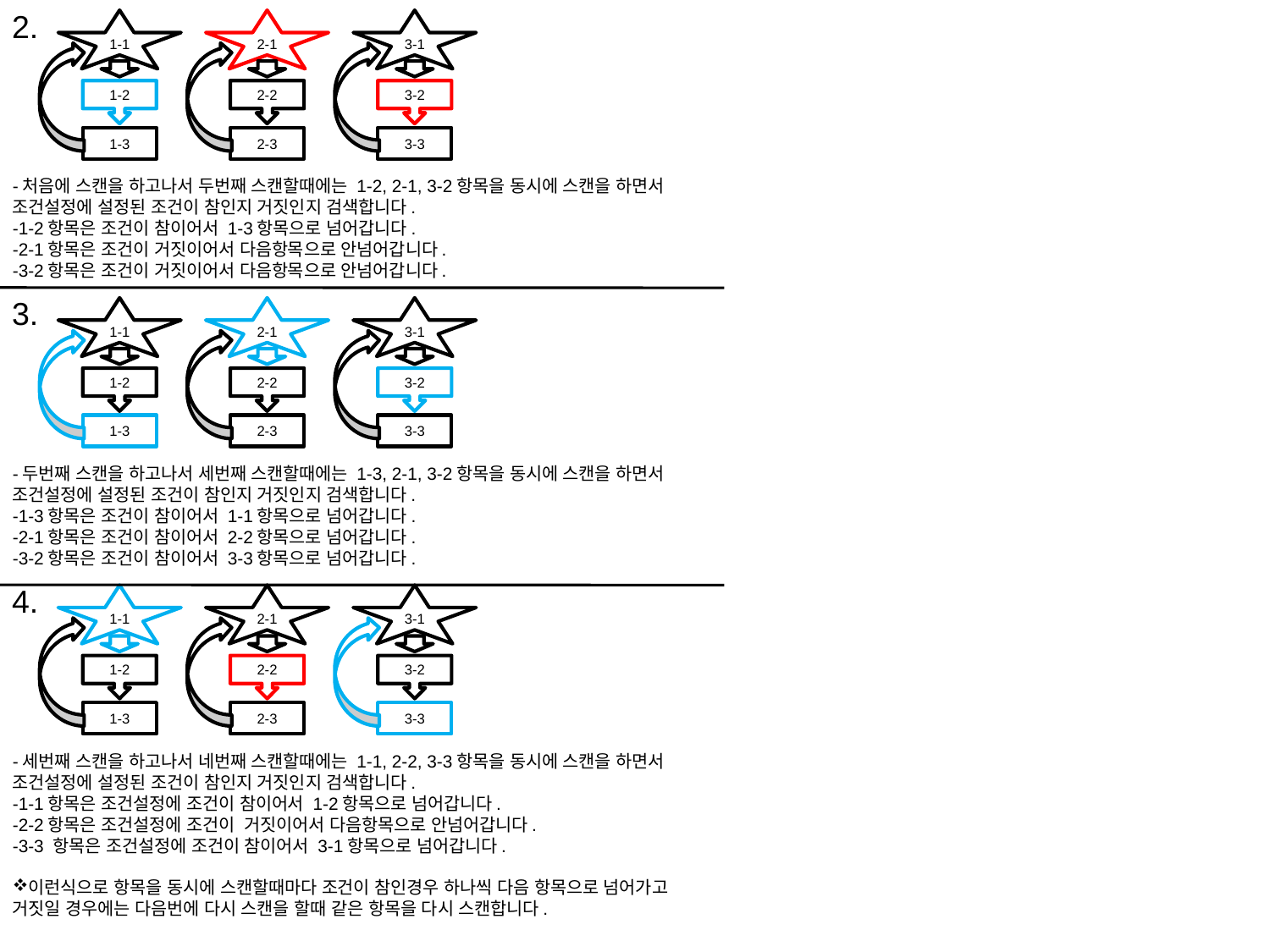

2.
1-1
2-1
3-1

1-2
2-2
3-2

1-3
2-3
3-3
-처음에 스캔을 하고나서 두번째 스캔할때에는 1-2, 2-1, 3-2항목을 동시에 스캔을 하면서 조건설정에 설정된 조건이 참인지 거짓인지 검색합니다.
-1-2항목은 조건이 참이어서 1-3항목으로 넘어갑니다.
-2-1항목은 조건이 거짓이어서 다음항목으로 안넘어갑니다.
-3-2항목은 조건이 거짓이어서 다음항목으로 안넘어갑니다.
3.
1-1
2-1
3-1

1-2
2-2
3-2

1-3
2-3
3-3
-두번째 스캔을 하고나서 세번째 스캔할때에는 1-3, 2-1, 3-2항목을 동시에 스캔을 하면서 조건설정에 설정된 조건이 참인지 거짓인지 검색합니다.
-1-3항목은 조건이 참이어서 1-1항목으로 넘어갑니다.
-2-1항목은 조건이 참이어서 2-2항목으로 넘어갑니다.
-3-2항목은 조건이 참이어서 3-3항목으로 넘어갑니다.
4.
1-1
2-1
3-1

1-2
2-2
3-2

1-3
2-3
3-3
-세번째 스캔을 하고나서 네번째 스캔할때에는 1-1, 2-2, 3-3항목을 동시에 스캔을 하면서 조건설정에 설정된 조건이 참인지 거짓인지 검색합니다.
-1-1항목은 조건설정에 조건이 참이어서 1-2항목으로 넘어갑니다.
-2-2항목은 조건설정에 조건이  거짓이어서 다음항목으로 안넘어갑니다.
-3-3 항목은 조건설정에 조건이 참이어서 3-1항목으로 넘어갑니다.

이런식으로 항목을 동시에 스캔할때마다 조건이 참인경우 하나씩 다음 항목으로 넘어가고 거짓일 경우에는 다음번에 다시 스캔을 할때 같은 항목을 다시 스캔합니다.